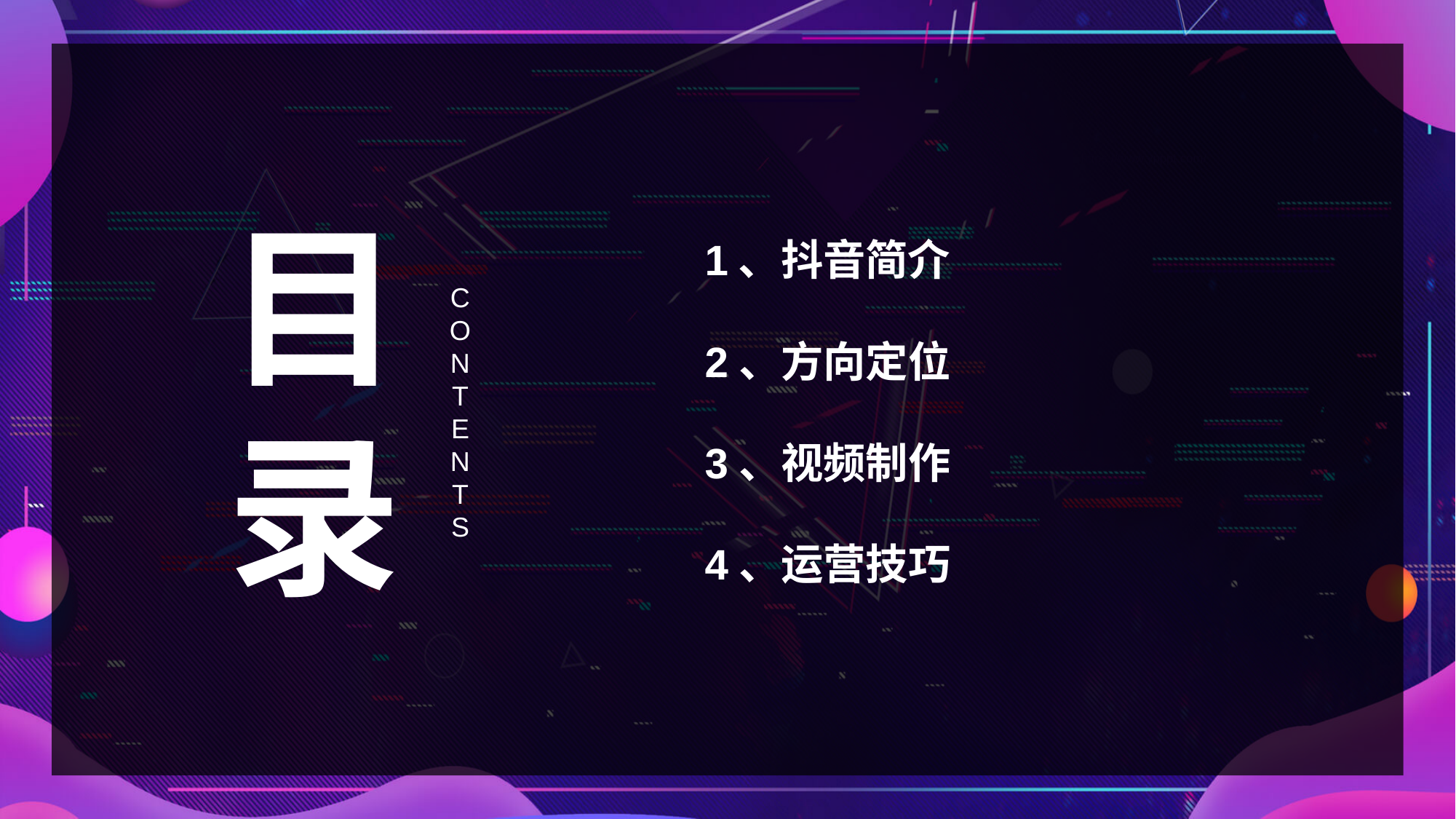

https://www.ypppt.com/
目录
1、抖音简介
CONTENTS
2、方向定位
3、视频制作
4、运营技巧